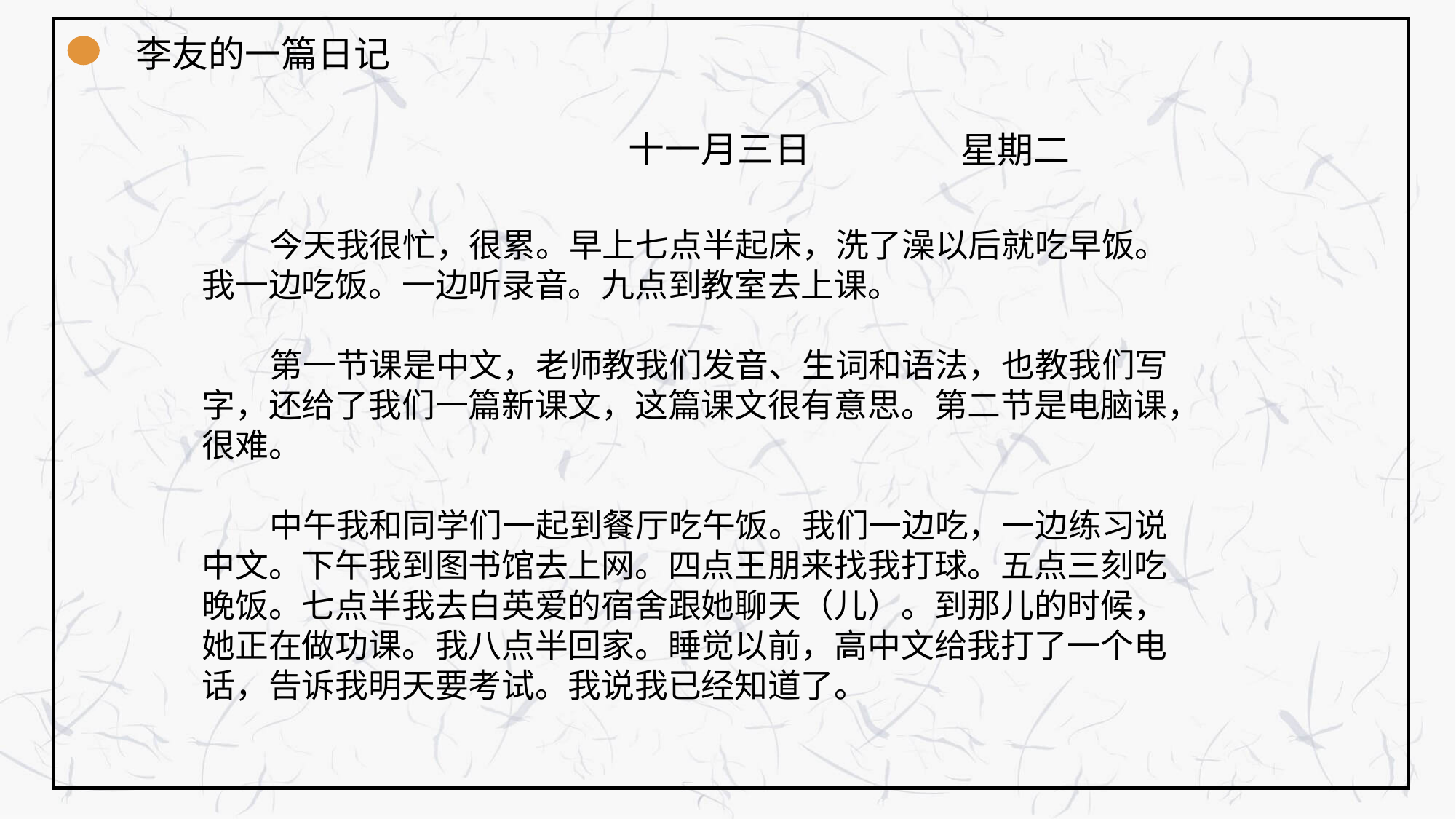

李友的一篇日记

十一月三日
星期二
今天我很忙，很累。早上七点半起床，洗了澡以后就吃早饭。我一边吃饭。一边听录音。九点到教室去上课。

第一节课是中文，老师教我们发音、生词和语法，也教我们写字，还给了我们一篇新课文，这篇课文很有意思。第二节是电脑课，很难。

中午我和同学们一起到餐厅吃午饭。我们一边吃，一边练习说中文。下午我到图书馆去上网。四点王朋来找我打球。五点三刻吃晚饭。七点半我去白英爱的宿舍跟她聊天（儿）。到那儿的时候，她正在做功课。我八点半回家。睡觉以前，高中文给我打了一个电话，告诉我明天要考试。我说我已经知道了。